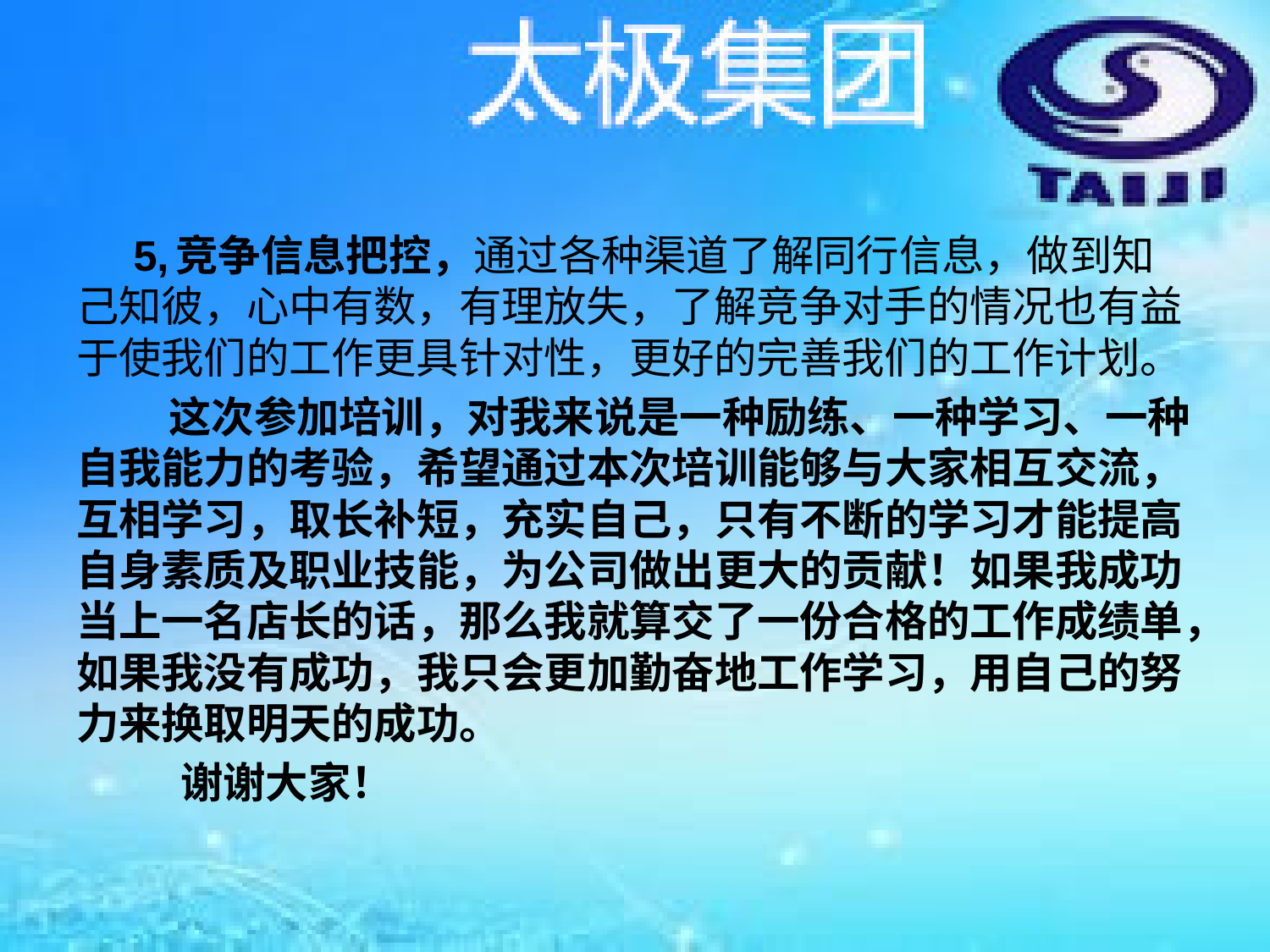

5,竞争信息把控，通过各种渠道了解同行信息，做到知己知彼，心中有数，有理放失，了解竞争对手的情况也有益于使我们的工作更具针对性，更好的完善我们的工作计划。
         这次参加培训，对我来说是一种励练、一种学习、一种自我能力的考验，希望通过本次培训能够与大家相互交流，互相学习，取长补短，充实自己，只有不断的学习才能提高自身素质及职业技能，为公司做出更大的贡献！如果我成功当上一名店长的话，那么我就算交了一份合格的工作成绩单，如果我没有成功，我只会更加勤奋地工作学习，用自己的努力来换取明天的成功。
          谢谢大家！